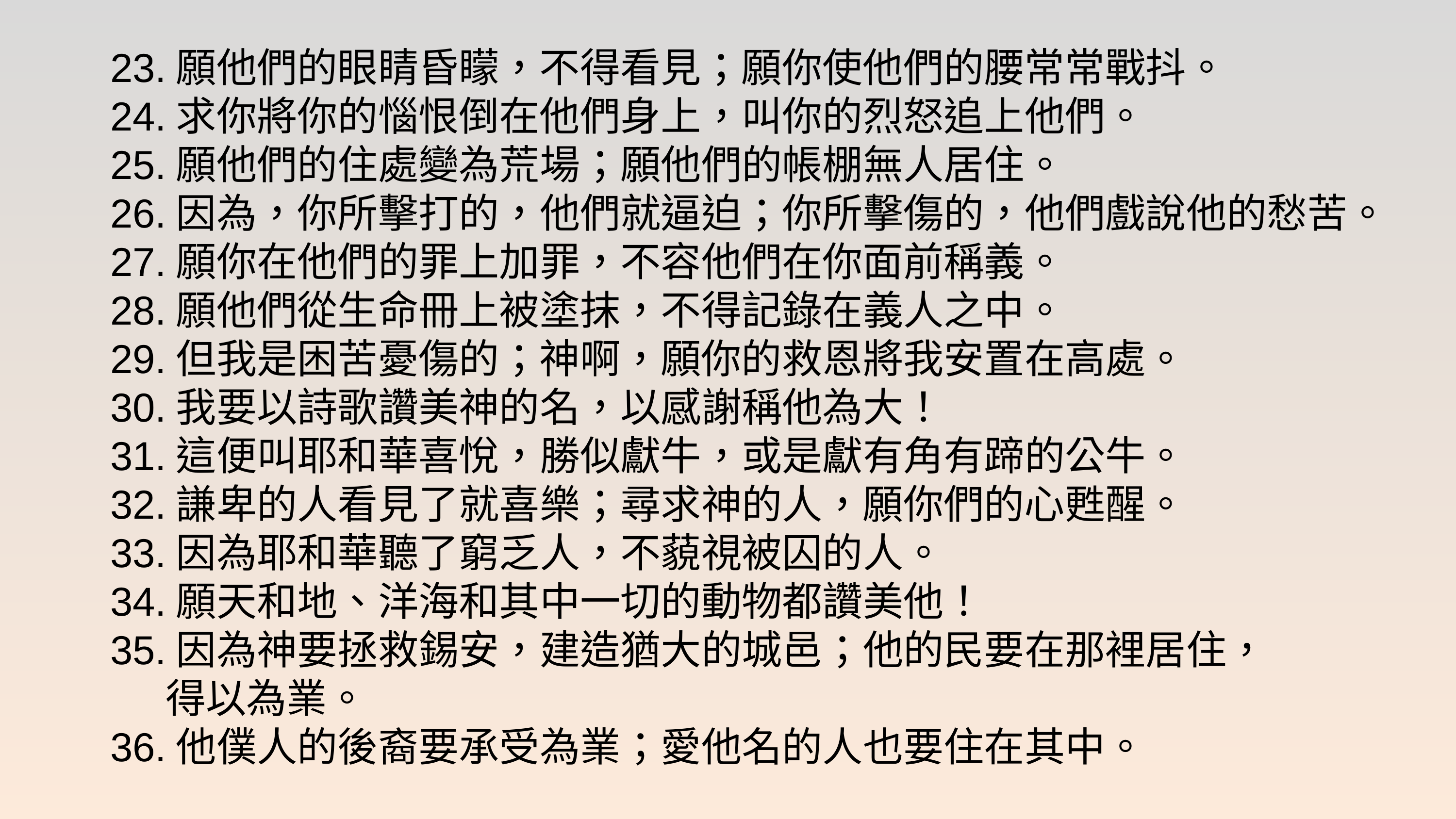

23.願他們的眼睛昏矇，不得看見；願你使他們的腰常常戰抖。
24.求你將你的惱恨倒在他們身上，叫你的烈怒追上他們。
25.願他們的住處變為荒場；願他們的帳棚無人居住。
26.因為，你所擊打的，他們就逼迫；你所擊傷的，他們戲說他的愁苦。
27.願你在他們的罪上加罪，不容他們在你面前稱義。
28.願他們從生命冊上被塗抹，不得記錄在義人之中。
29.但我是困苦憂傷的；神啊，願你的救恩將我安置在高處。
30.我要以詩歌讚美神的名，以感謝稱他為大！
31.這便叫耶和華喜悅，勝似獻牛，或是獻有角有蹄的公牛。
32.謙卑的人看見了就喜樂；尋求神的人，願你們的心甦醒。
33.因為耶和華聽了窮乏人，不藐視被囚的人。
34.願天和地、洋海和其中一切的動物都讚美他！
35.因為神要拯救錫安，建造猶大的城邑；他的民要在那裡居住，
     得以為業。
36.他僕人的後裔要承受為業；愛他名的人也要住在其中。